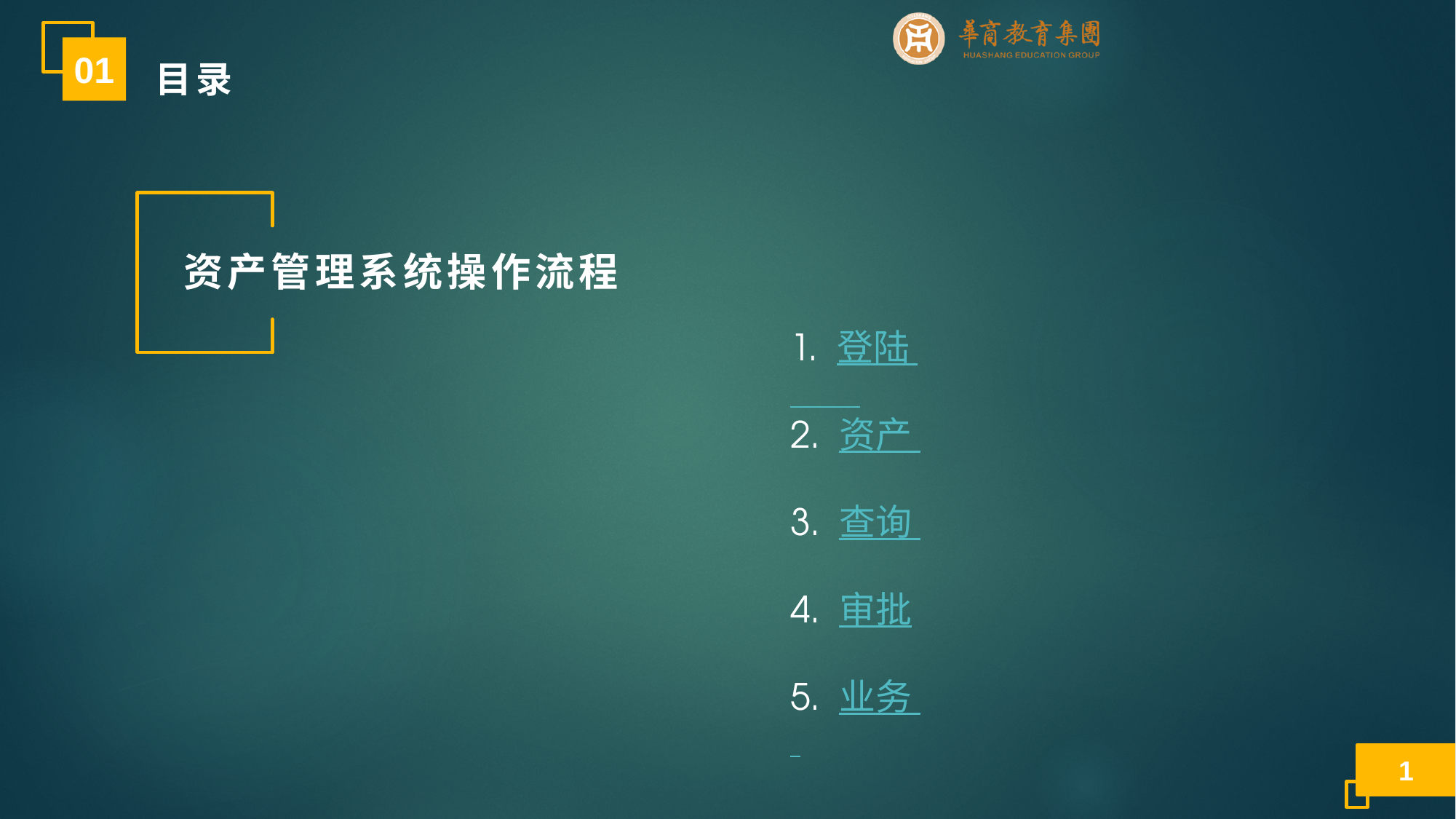

01
目录

资产管理系统操作流程
1. 登陆

2. 资产

3. 查询

4. 审批

5. 业务

1